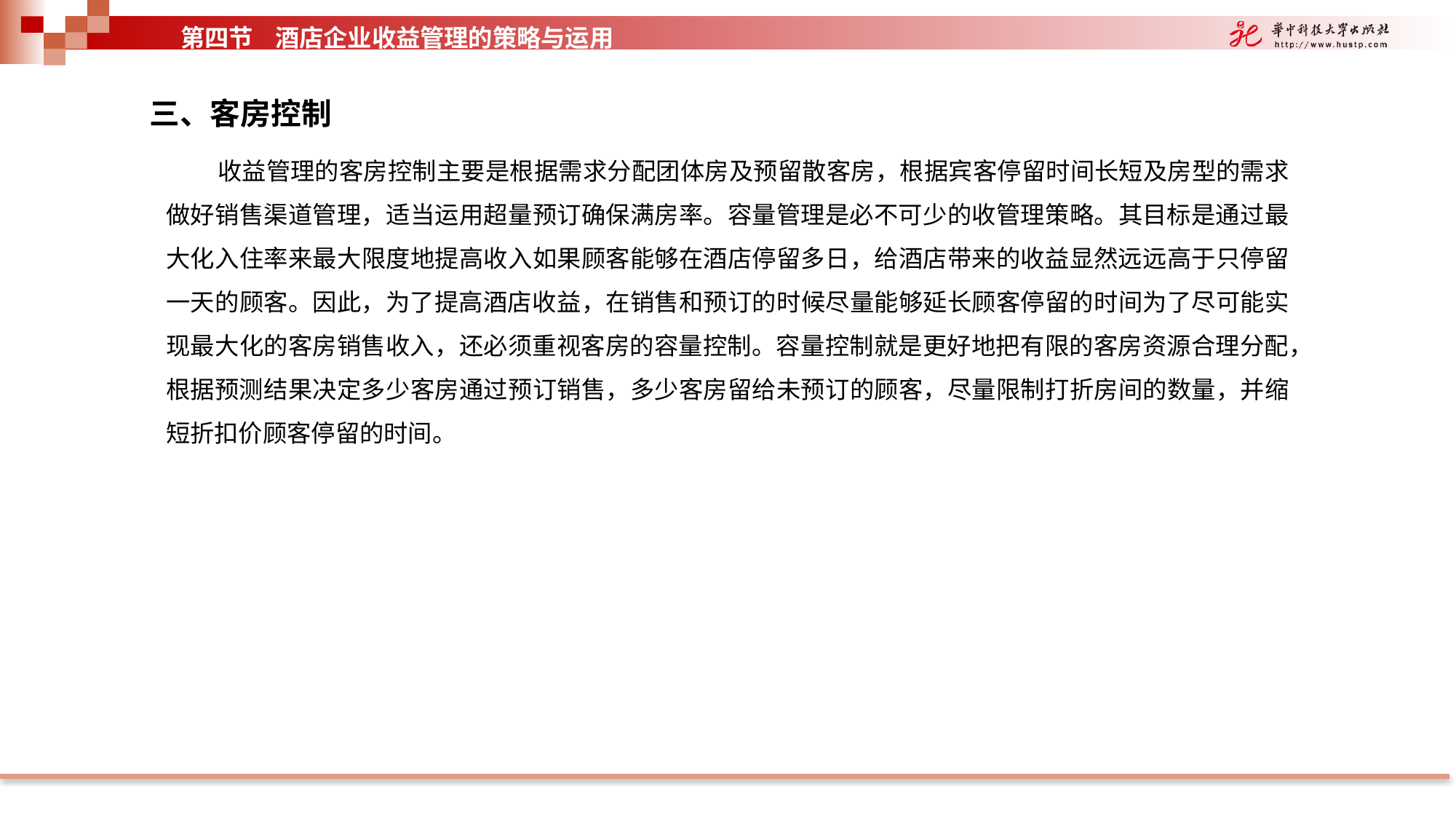

第四节    酒店企业收益管理的策略与运用
三、客房控制
收益管理的客房控制主要是根据需求分配团体房及预留散客房，根据宾客停留时间长短及房型的需求做好销售渠道管理，适当运用超量预订确保满房率。容量管理是必不可少的收管理策略。其目标是通过最大化入住率来最大限度地提高收入如果顾客能够在酒店停留多日，给酒店带来的收益显然远远高于只停留一天的顾客。因此，为了提高酒店收益，在销售和预订的时候尽量能够延长顾客停留的时间为了尽可能实现最大化的客房销售收入，还必须重视客房的容量控制。容量控制就是更好地把有限的客房资源合理分配，根据预测结果决定多少客房通过预订销售，多少客房留给未预订的顾客，尽量限制打折房间的数量，并缩短折扣价顾客停留的时间。